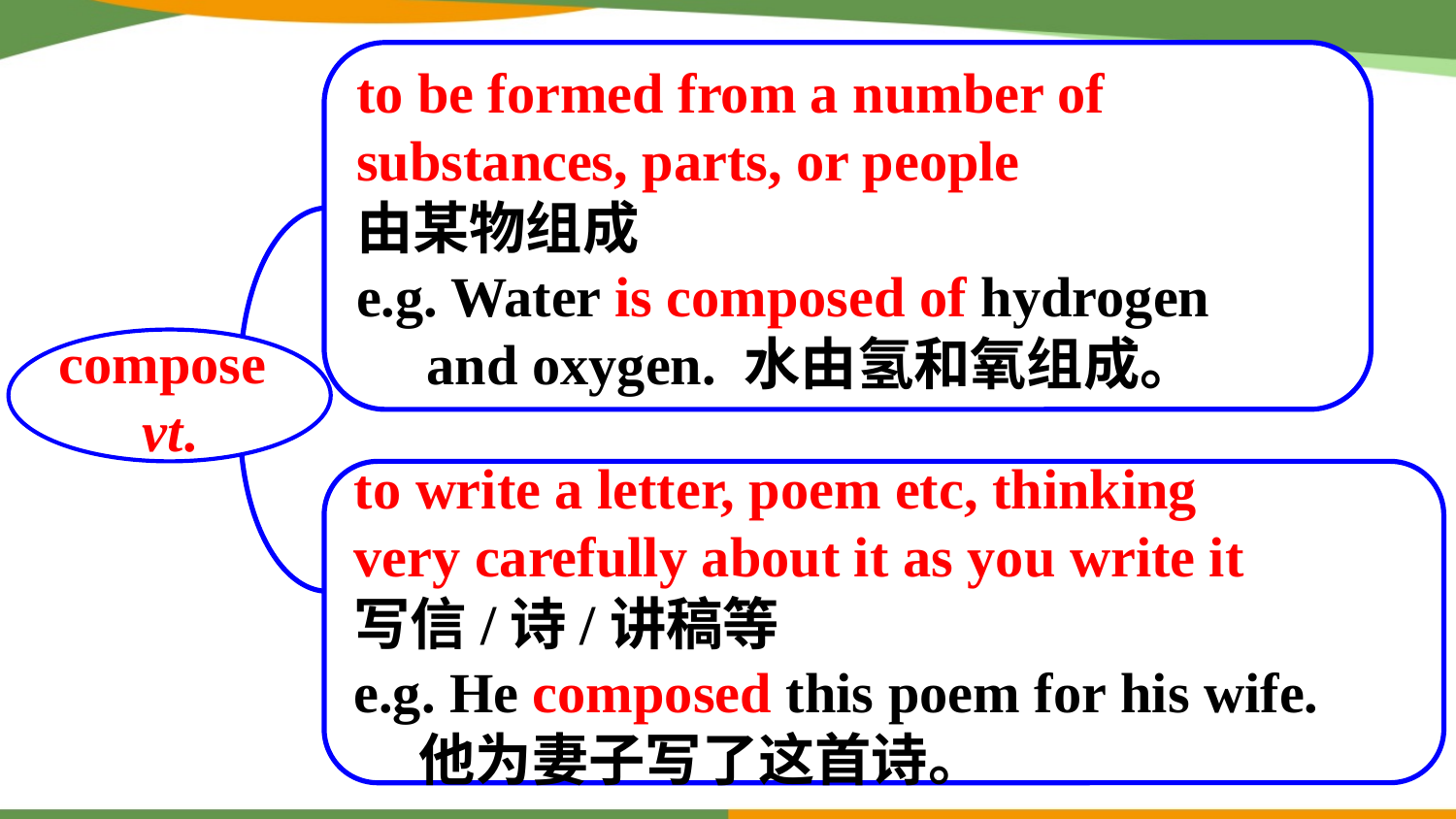

to be formed from a number of
substances, parts, or people
由某物组成
e.g. Water is composed of hydrogen
     and oxygen. 水由氢和氧组成。

compose
vt.
to write a letter, poem etc, thinking
very carefully about it as you write it
写信/诗/讲稿等
e.g. He composed this poem for his wife.
    他为妻子写了这首诗。